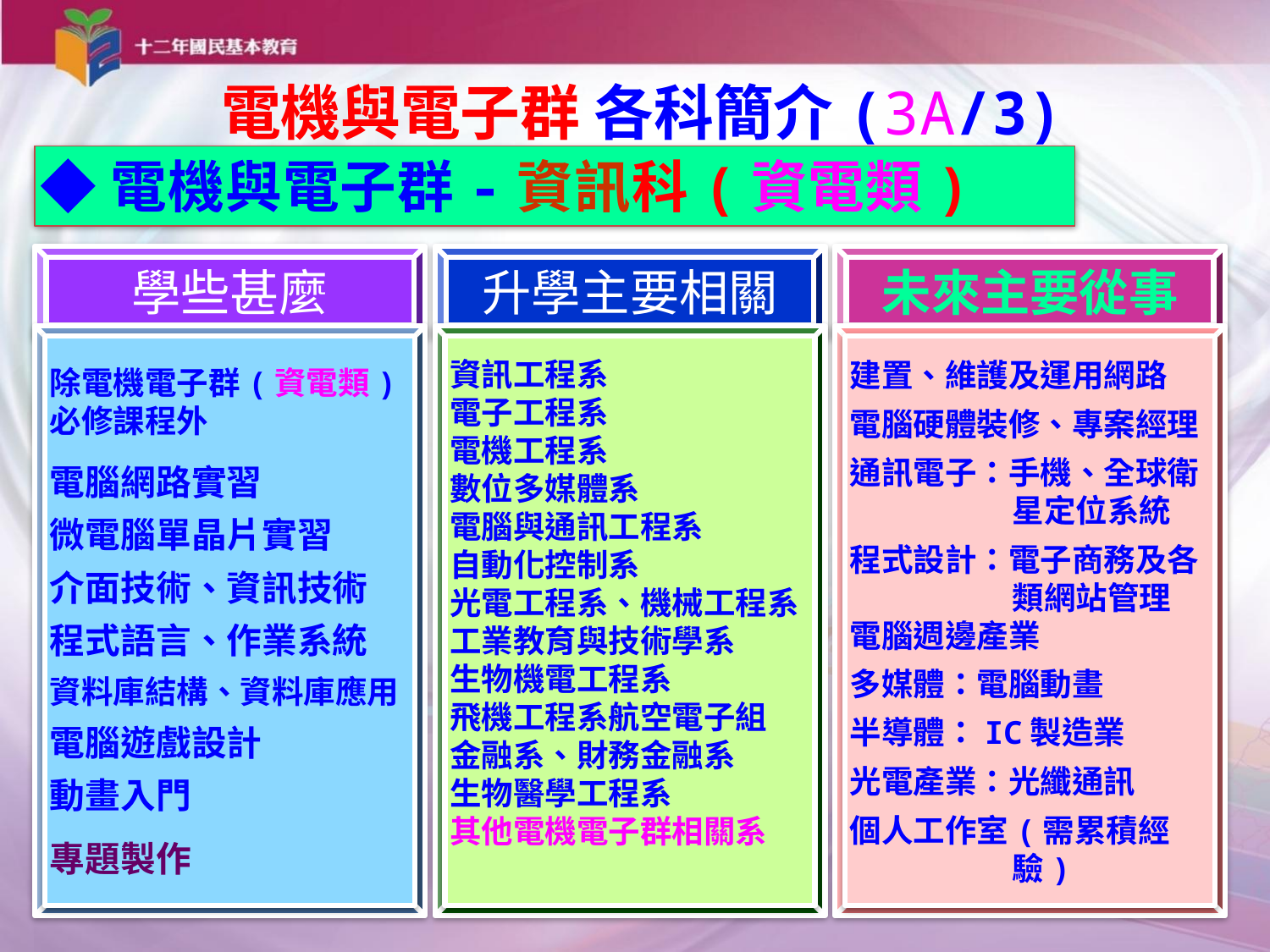

# 電機與電子群 各科簡介(3A/3)
◆電機與電子群-資訊科(資電類)
學些甚麼
升學主要相關
未來主要從事

除電機電子群(資電類)必修課程外
電腦網路實習
微電腦單晶片實習
介面技術、資訊技術
程式語言、作業系統
資料庫結構、資料庫應用
電腦遊戲設計
動畫入門
專題製作
資訊工程系
電子工程系
電機工程系
數位多媒體系
電腦與通訊工程系
自動化控制系
光電工程系、機械工程系
工業教育與技術學系
生物機電工程系
飛機工程系航空電子組
金融系、財務金融系
生物醫學工程系
其他電機電子群相關系

建置、維護及運用網路
電腦硬體裝修、專案經理
通訊電子：手機、全球衛星定位系統
程式設計：電子商務及各類網站管理
電腦週邊產業
多媒體：電腦動畫
半導體：IC製造業
光電產業：光纖通訊
個人工作室(需累積經驗)